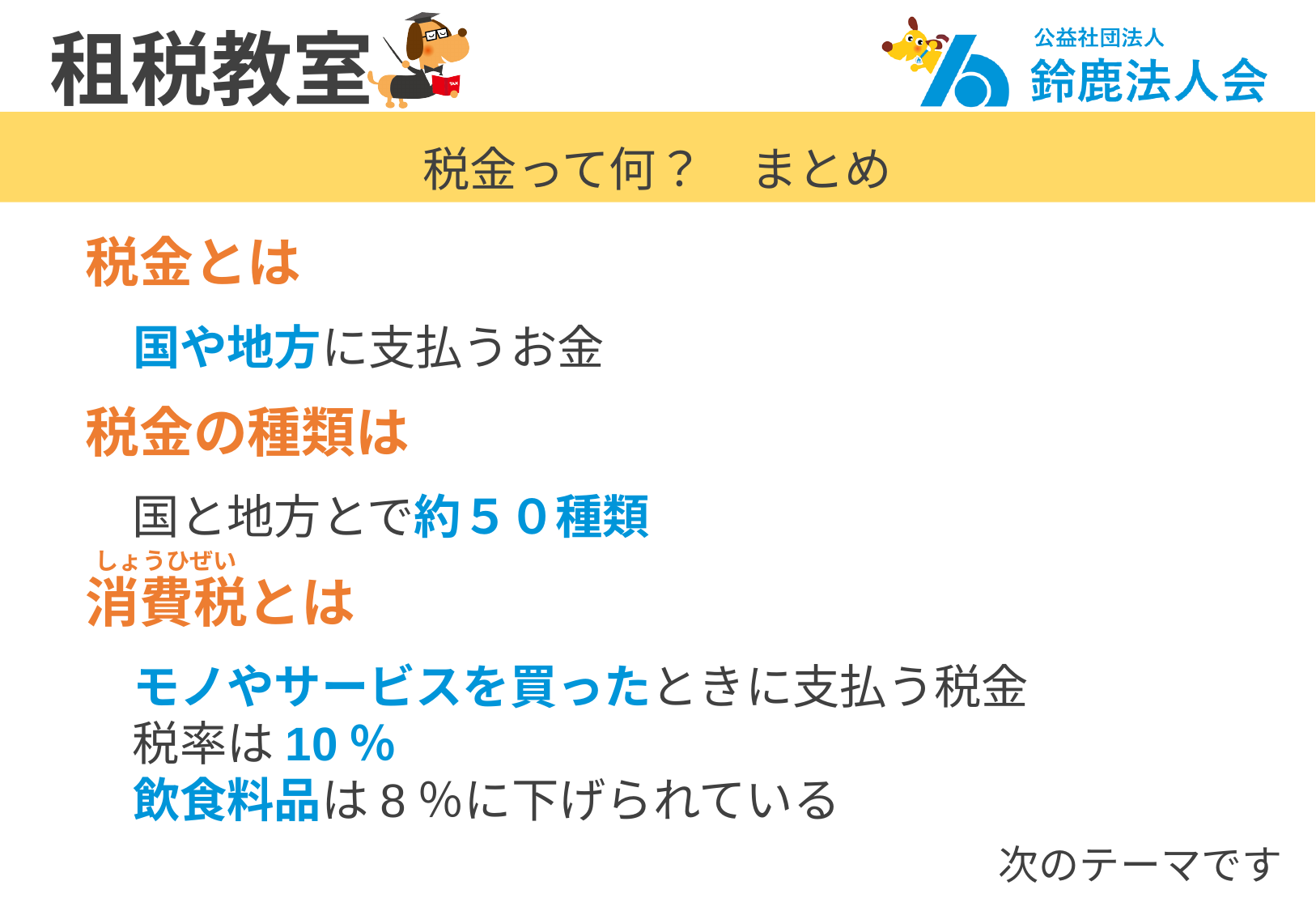

税金って何？　まとめ
税金とは

　国や地方に支払うお金

税金の種類は

　国と地方とで約５０種類

消費税とは

　モノやサービスを買ったときに支払う税金
　税率は10％
　飲食料品は8％に下げられている
しょうひぜい
次のテーマです